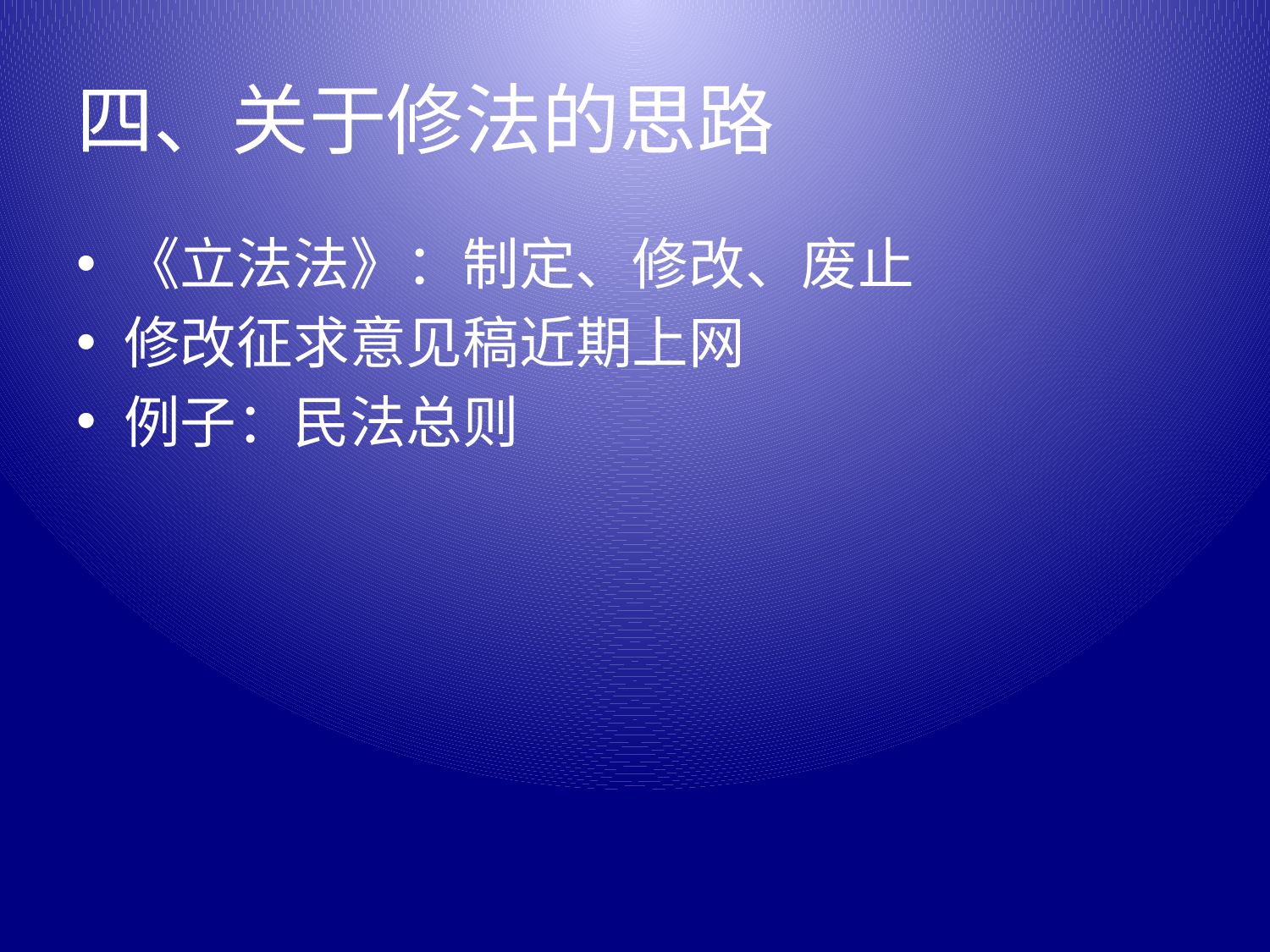

# 四、关于修法的思路
《立法法》：制定、修改、废止
修改征求意见稿近期上网
例子：民法总则